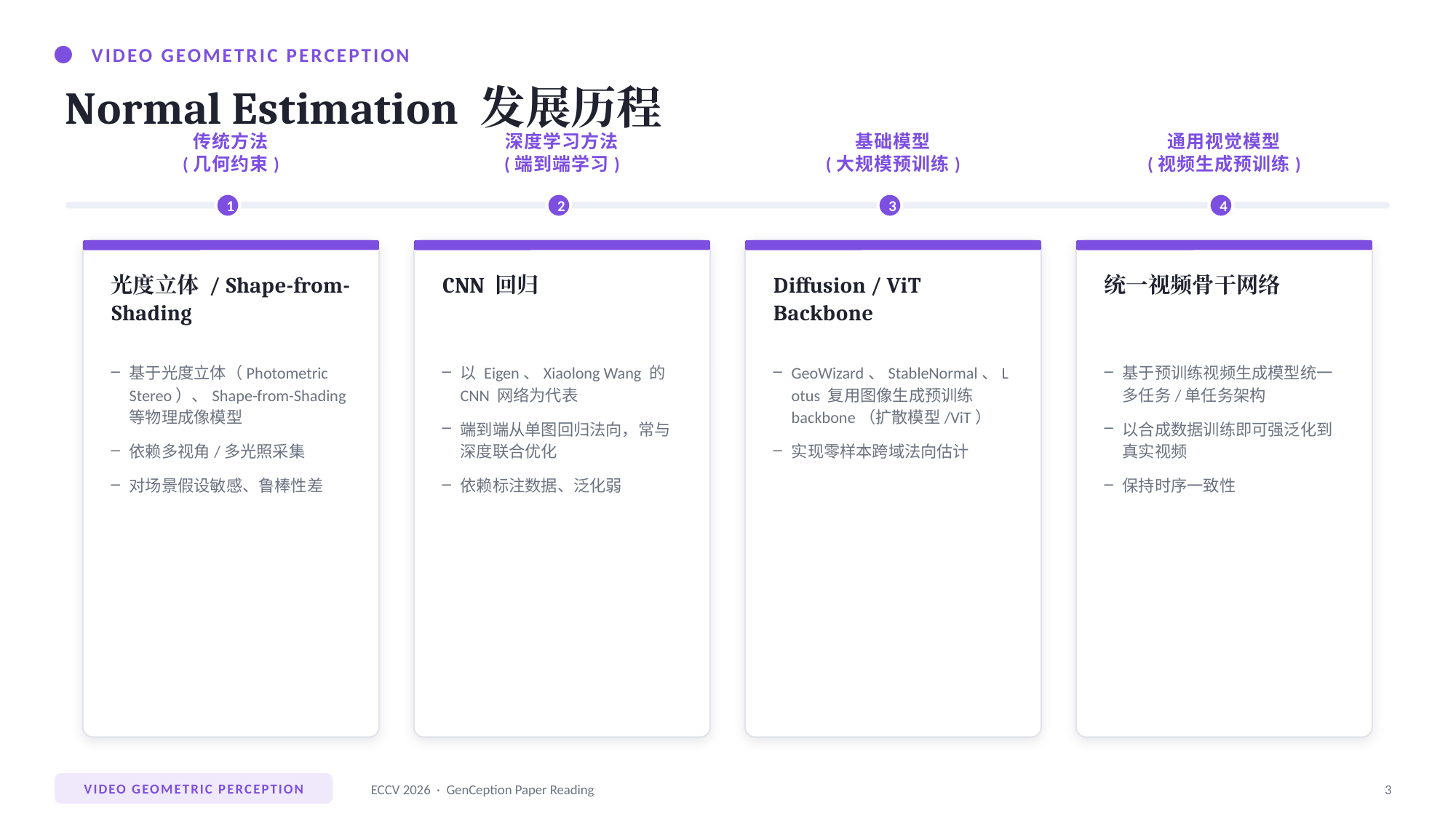

VIDEO GEOMETRIC PERCEPTION

Normal Estimation 发展历程
传统方法
(几何约束)
深度学习方法
(端到端学习)
基础模型
(大规模预训练)
通用视觉模型
(视频生成预训练)

1

2

3

4

光度立体 / Shape-from-Shading
CNN 回归
Diffusion / ViT Backbone
统一视频骨干网络
基于光度立体（Photometric Stereo）、Shape-from-Shading 等物理成像模型
依赖多视角/多光照采集
对场景假设敏感、鲁棒性差
以 Eigen、Xiaolong Wang 的 CNN 网络为代表
端到端从单图回归法向，常与深度联合优化
依赖标注数据、泛化弱
GeoWizard、StableNormal、Lotus 复用图像生成预训练 backbone（扩散模型/ViT）
实现零样本跨域法向估计
基于预训练视频生成模型统一多任务/单任务架构
以合成数据训练即可强泛化到真实视频
保持时序一致性

VIDEO GEOMETRIC PERCEPTION
ECCV 2026  ·  GenCeption Paper Reading
3